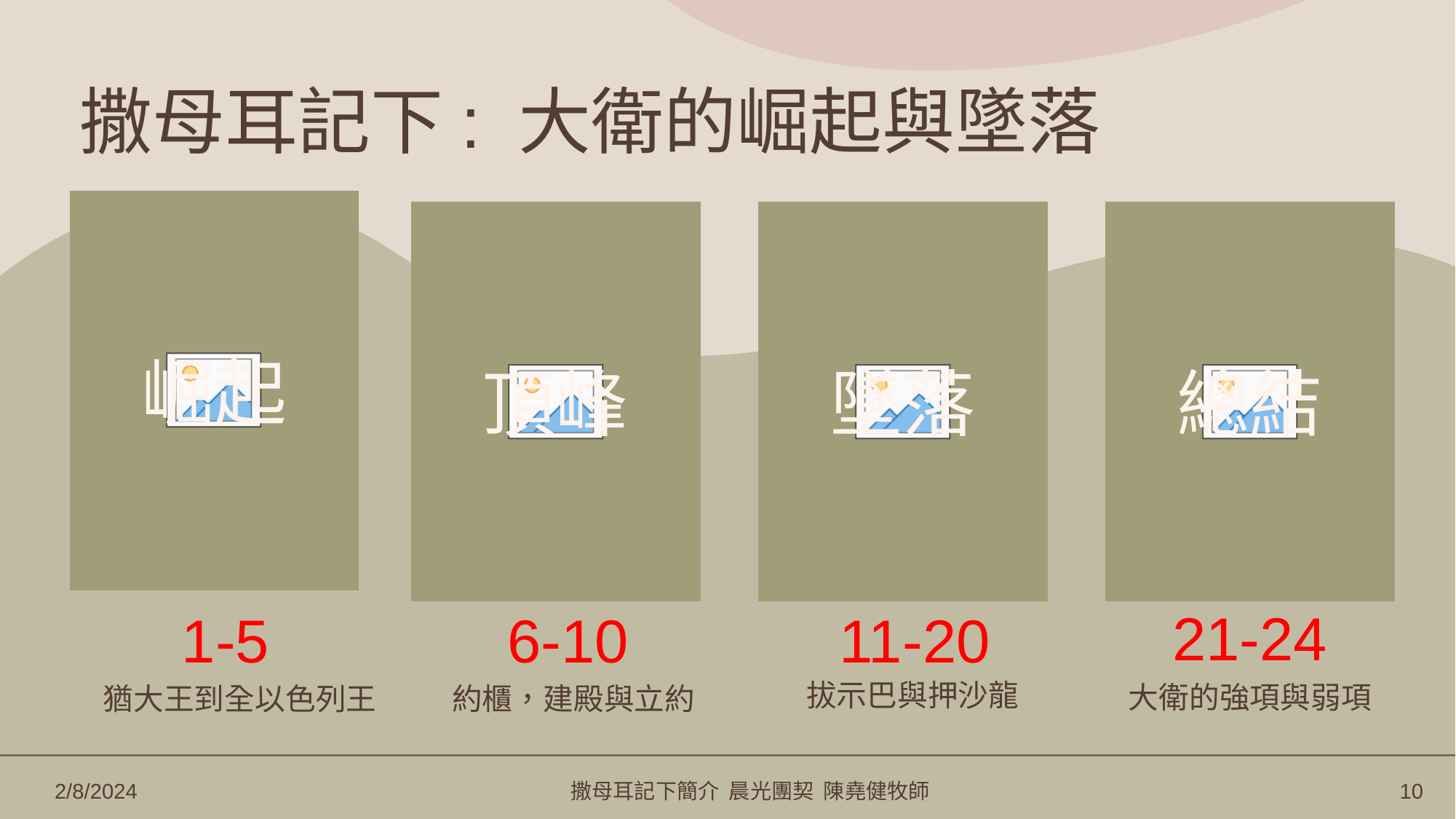

# 撒母耳記下: 大衛的崛起與墜落
崛起
頂峰
墜落
總結
21-24
1-5
6-10
​11-20
拔示巴與押沙龍
大衛的強項與弱項
猶大王到全以色列王
約櫃，建殿與立約
2/8/2024
撒母耳記下簡介  晨光團契  陳堯健牧師
10